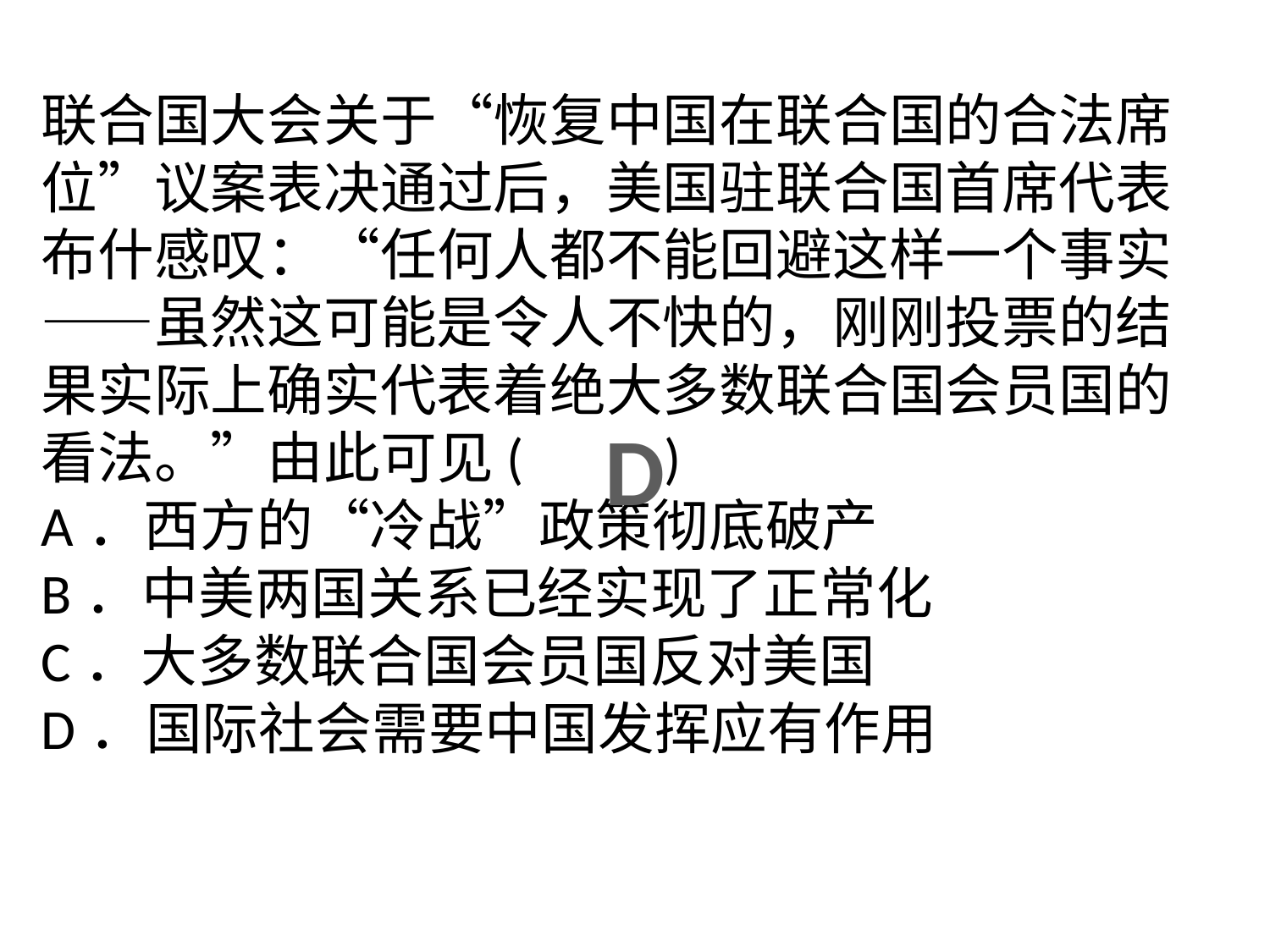

联合国大会关于“恢复中国在联合国的合法席位”议案表决通过后，美国驻联合国首席代表布什感叹：“任何人都不能回避这样一个事实——虽然这可能是令人不快的，刚刚投票的结果实际上确实代表着绝大多数联合国会员国的看法。”由此可见(　　)
A．西方的“冷战”政策彻底破产
B．中美两国关系已经实现了正常化
C．大多数联合国会员国反对美国
D．国际社会需要中国发挥应有作用
D